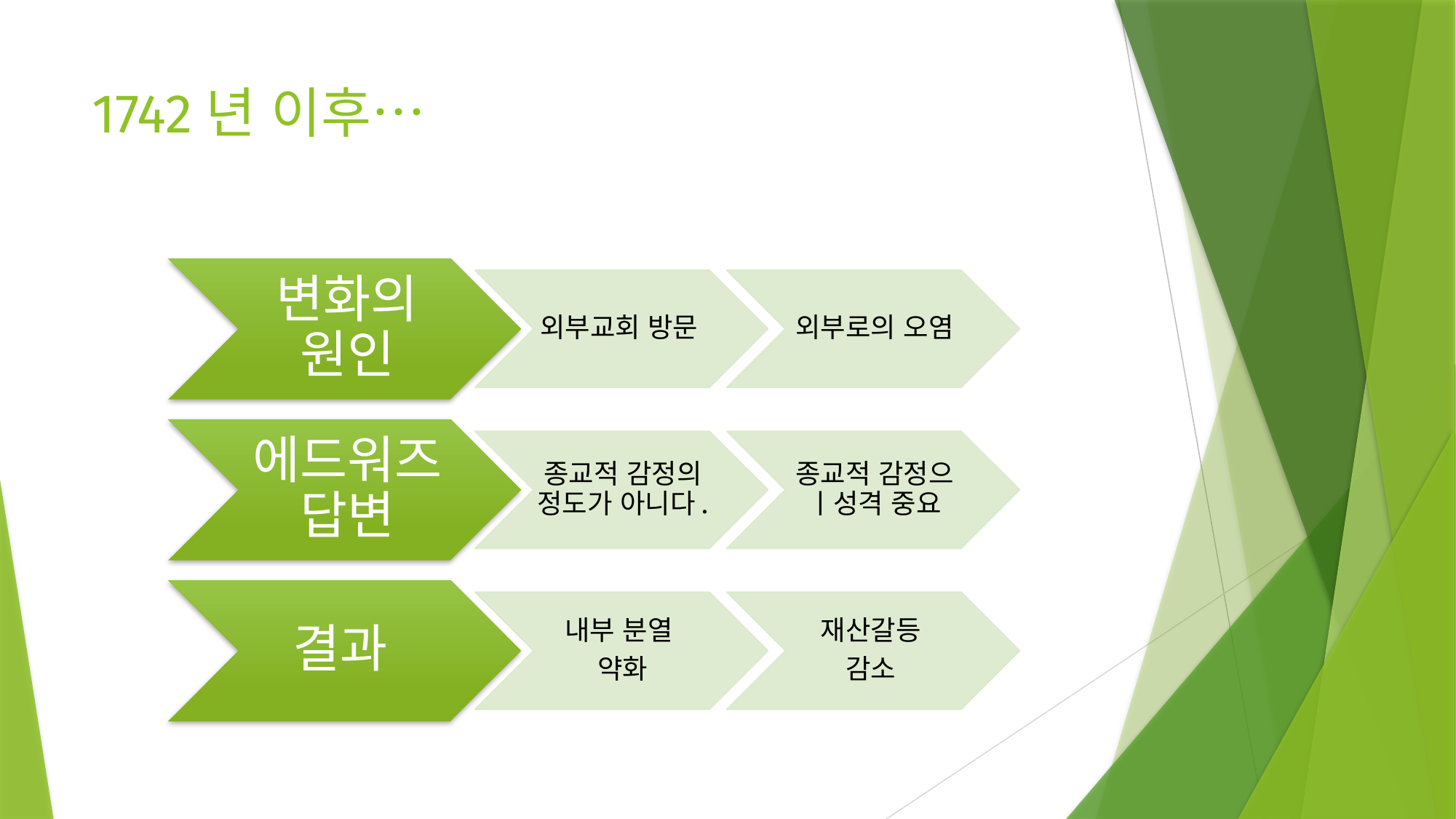

# 1742년 이후…
변화의 원인
외부교회 방문
외부로의 오염
에드워즈 답변
종교적 감정의 정도가 아니다.
종교적 감정으 ㅣ성격 중요
결과
내부 분열
약화
재산갈등
감소